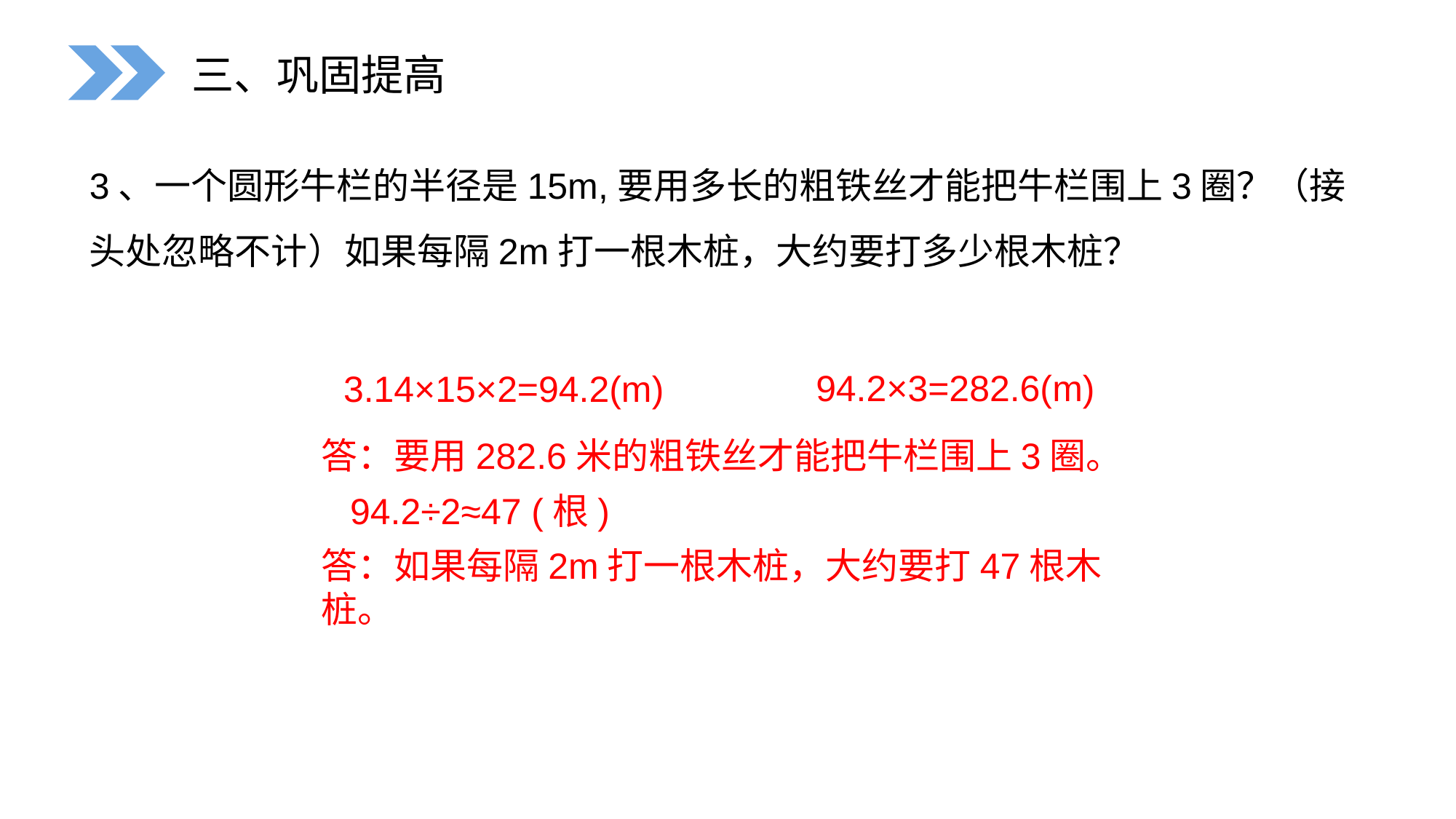

三、巩固提高
3、一个圆形牛栏的半径是15m,要用多长的粗铁丝才能把牛栏围上3圈？（接头处忽略不计）如果每隔2m打一根木桩，大约要打多少根木桩？
94.2×3=282.6(m)
3.14×15×2=94.2(m)
答：要用282.6米的粗铁丝才能把牛栏围上3圈。
94.2÷2≈47 (根)
答：如果每隔2m打一根木桩，大约要打47根木桩。